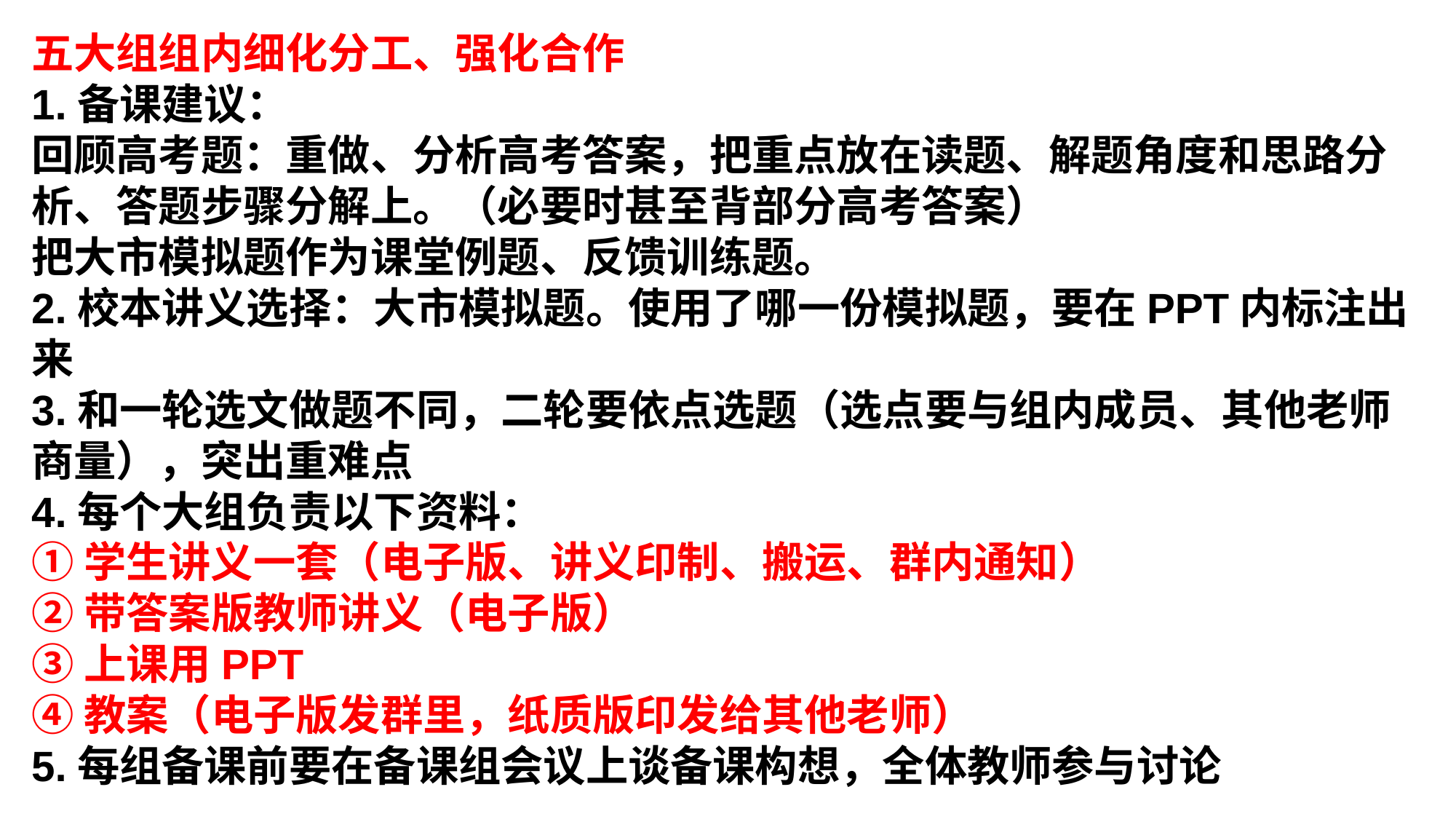

五大组组内细化分工、强化合作
1.备课建议：
回顾高考题：重做、分析高考答案，把重点放在读题、解题角度和思路分析、答题步骤分解上。（必要时甚至背部分高考答案）
把大市模拟题作为课堂例题、反馈训练题。
2.校本讲义选择：大市模拟题。使用了哪一份模拟题，要在PPT内标注出来
3.和一轮选文做题不同，二轮要依点选题（选点要与组内成员、其他老师商量），突出重难点
4.每个大组负责以下资料：
①学生讲义一套（电子版、讲义印制、搬运、群内通知）
②带答案版教师讲义（电子版）
③上课用PPT
④教案（电子版发群里，纸质版印发给其他老师）
5.每组备课前要在备课组会议上谈备课构想，全体教师参与讨论